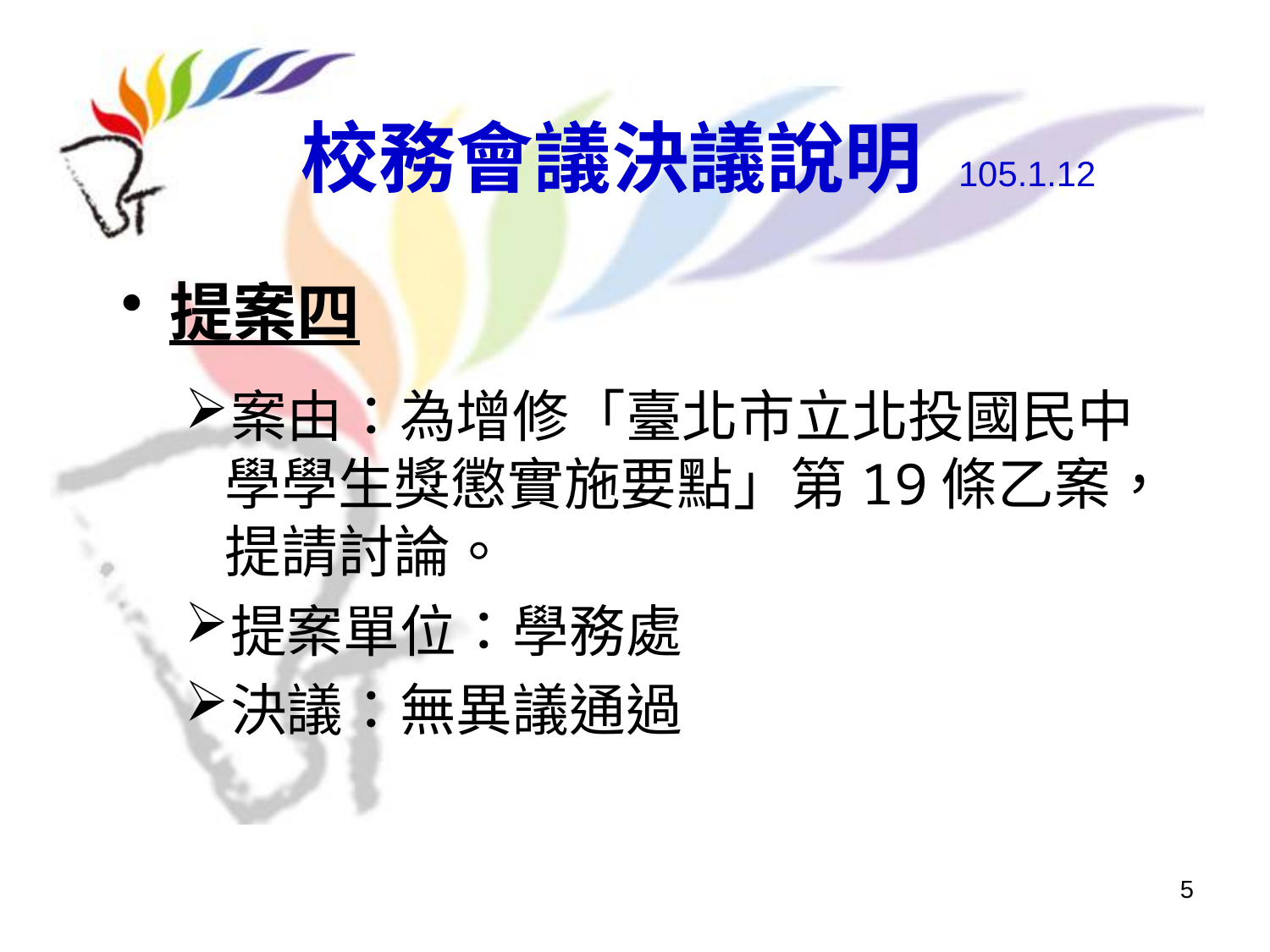

# 校務會議決議說明 105.1.12
提案四
案由：為增修「臺北市立北投國民中學學生獎懲實施要點」第19條乙案，提請討論。
提案單位：學務處
決議：無異議通過
5